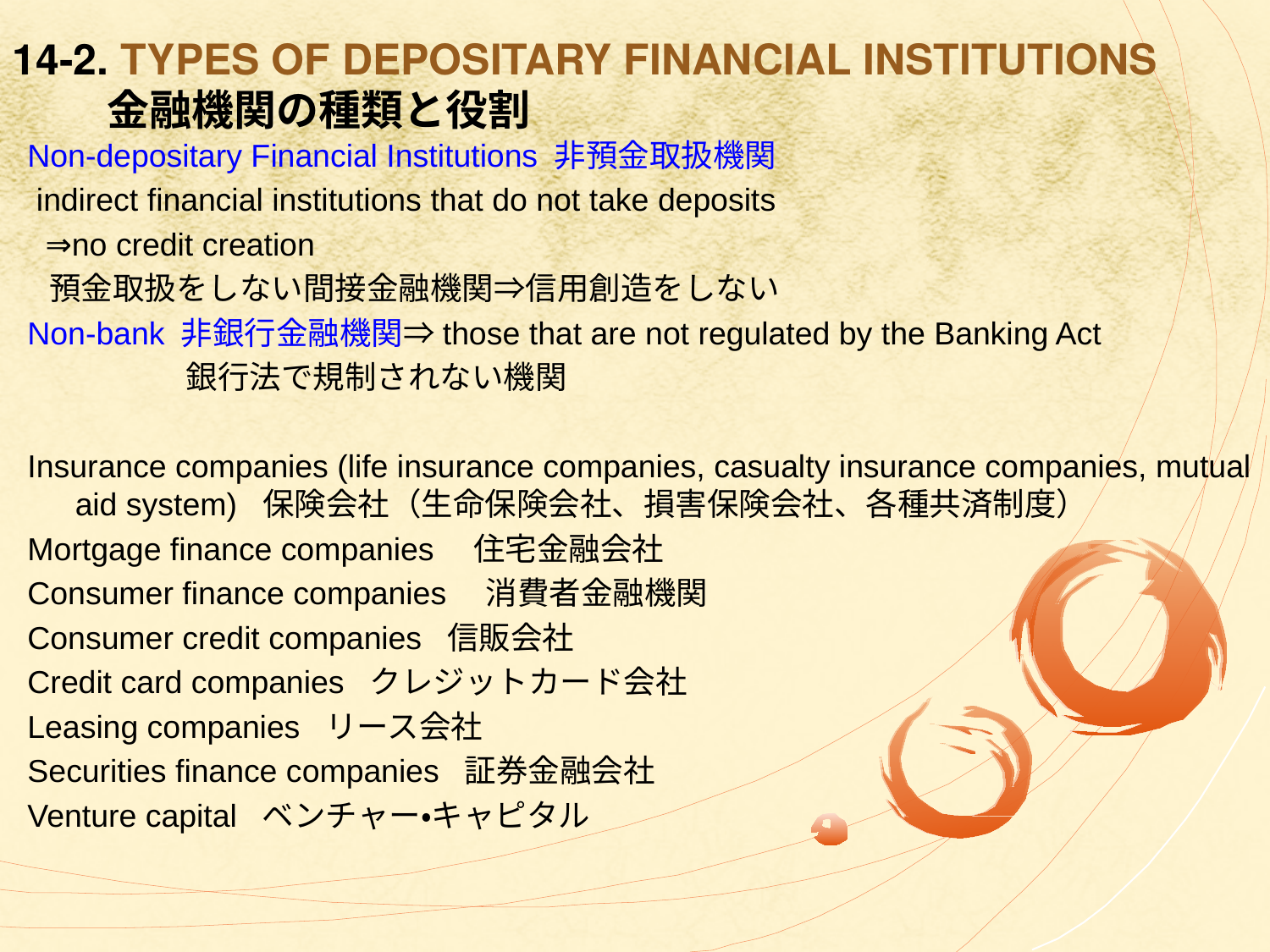

14-2. Types of Depositary Financial Institutions
　　 金融機関の種類と役割
Non-depositary Financial Institutions 非預金取扱機関
 indirect financial institutions that do not take deposits
  ⇒no credit creation
  預金取扱をしない間接金融機関⇒信用創造をしない
Non-bank 非銀行金融機関⇒those that are not regulated by the Banking Act
　　　　　銀行法で規制されない機関

Insurance companies (life insurance companies, casualty insurance companies, mutual aid system)  保険会社（生命保険会社、損害保険会社、各種共済制度）
Mortgage finance companies　住宅金融会社
Consumer finance companies　消費者金融機関
Consumer credit companies  信販会社
Credit card companies  クレジットカード会社
Leasing companies  リース会社
Securities finance companies  証券金融会社
Venture capital  ベンチャー・キャピタル